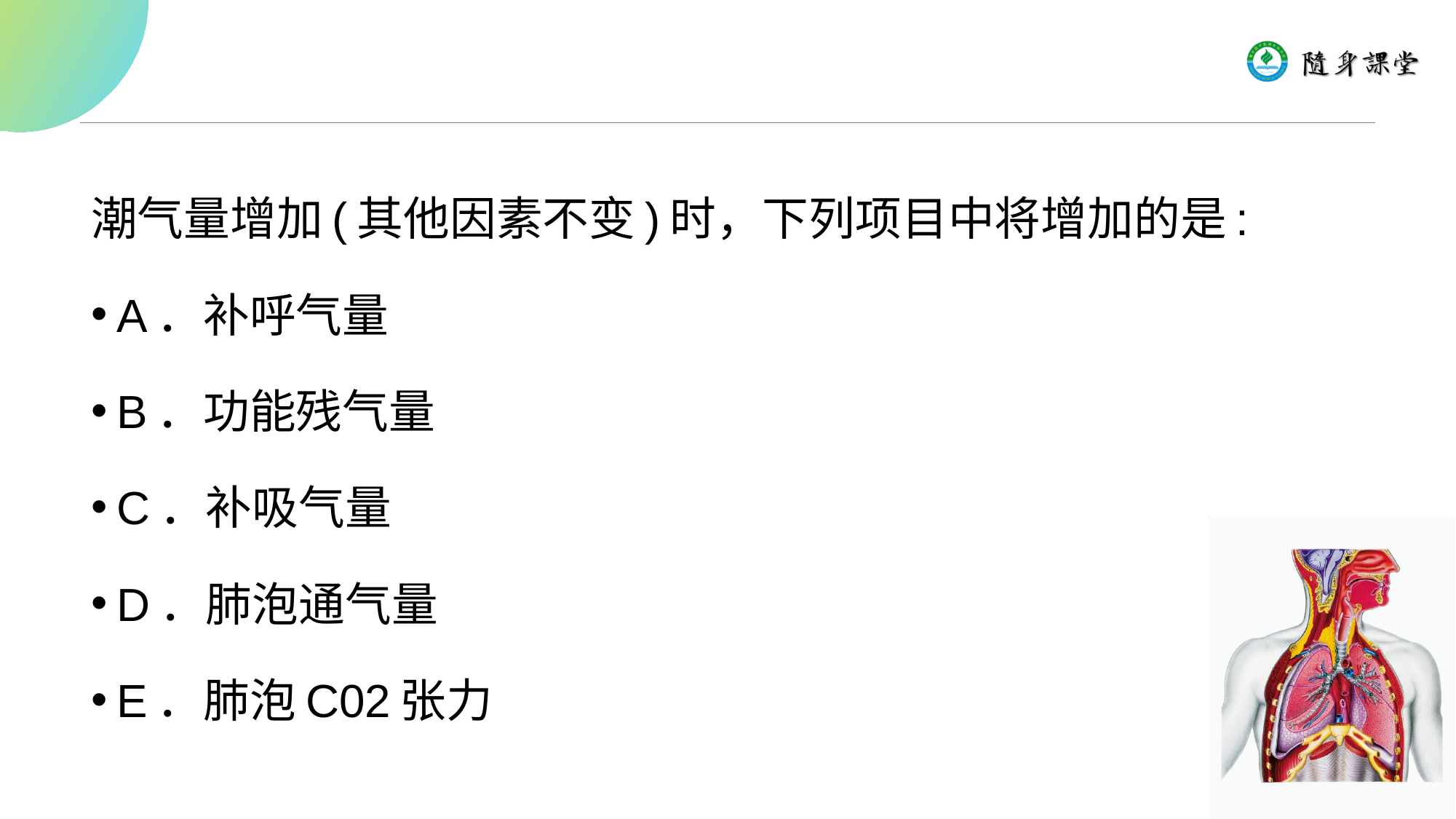

#
潮气量增加(其他因素不变)时，下列项目中将增加的是:
A．补呼气量
B．功能残气量
C．补吸气量
D．肺泡通气量
E．肺泡C02张力

52